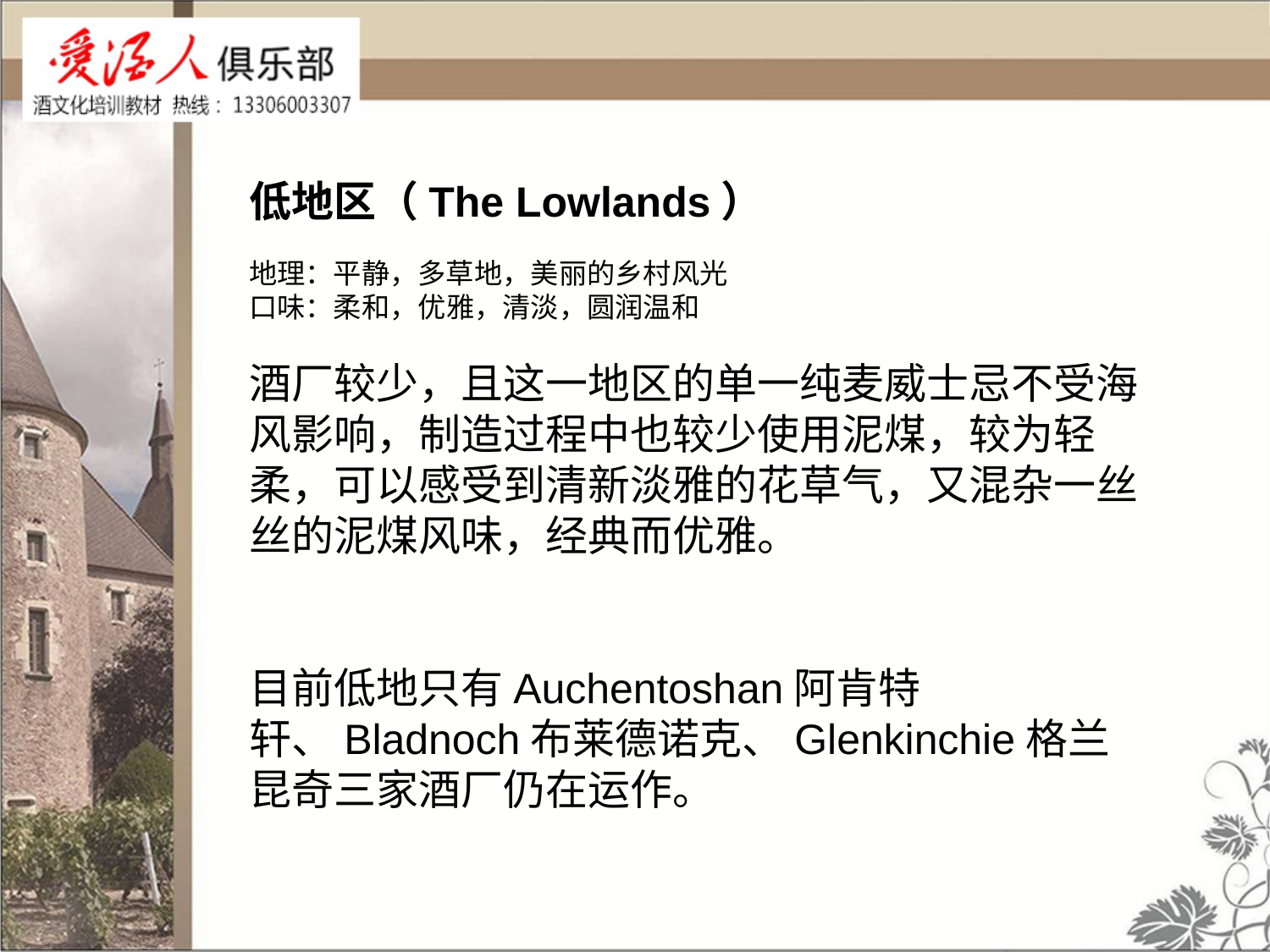

低地区（The Lowlands）

地理：平静，多草地，美丽的乡村风光
口味：柔和，优雅，清淡，圆润温和

酒厂较少，且这一地区的单一纯麦威士忌不受海风影响，制造过程中也较少使用泥煤，较为轻柔，可以感受到清新淡雅的花草气，又混杂一丝丝的泥煤风味，经典而优雅。

目前低地只有Auchentoshan阿肯特轩、Bladnoch布莱德诺克、Glenkinchie格兰昆奇三家酒厂仍在运作。